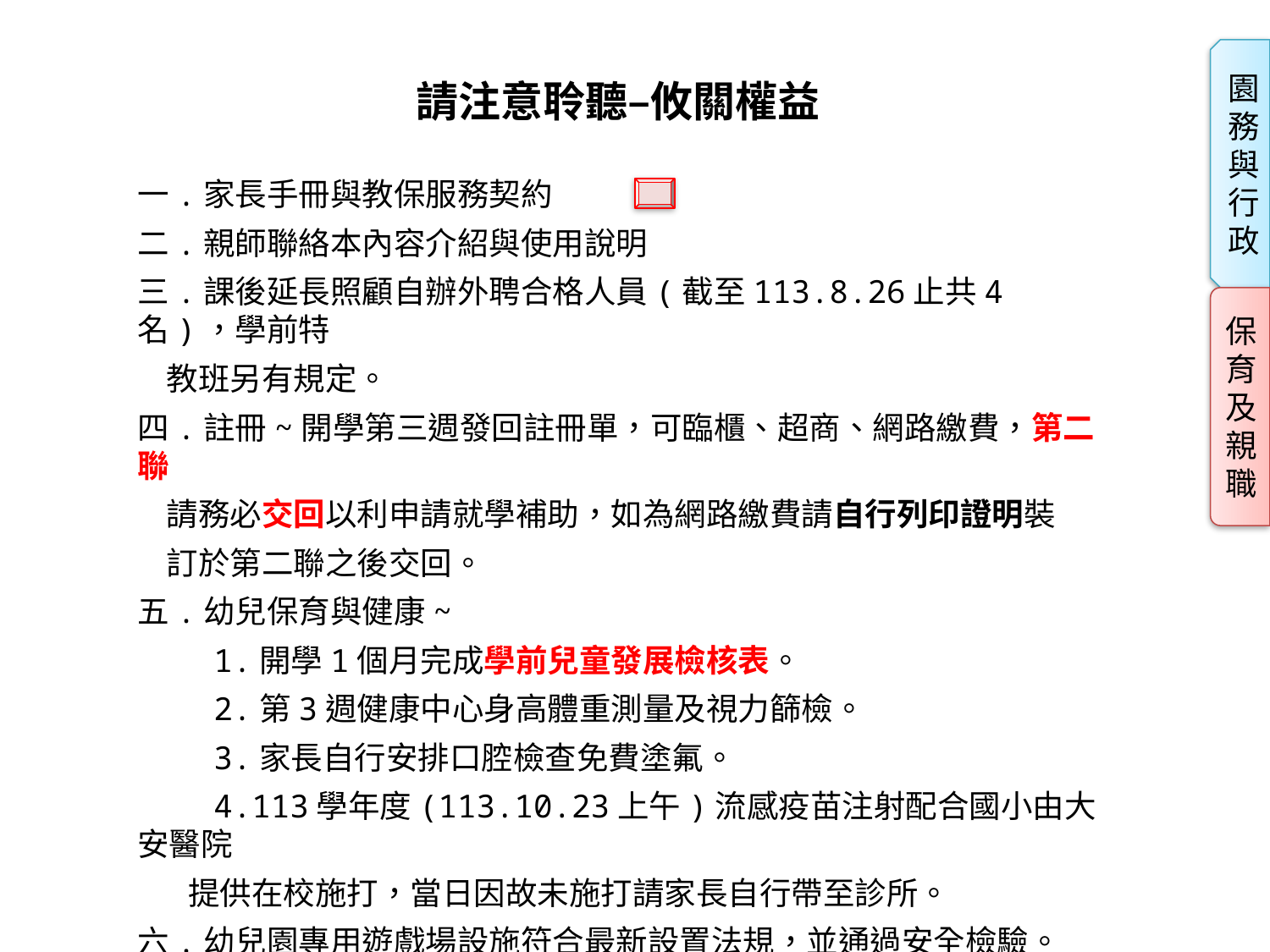

# 請注意聆聽‒攸關權益
園務與行政
一.家長手冊與教保服務契約
二.親師聯絡本內容介紹與使用說明
三.課後延長照顧自辦外聘合格人員(截至113.8.26止共4名)，學前特
   教班另有規定。
四.註冊~開學第三週發回註冊單，可臨櫃、超商、網路繳費，第二聯
   請務必交回以利申請就學補助，如為網路繳費請自行列印證明裝
   訂於第二聯之後交回。
五.幼兒保育與健康~
    1.開學1個月完成學前兒童發展檢核表。
    2.第3週健康中心身高體重測量及視力篩檢。
    3.家長自行安排口腔檢查免費塗氟。
    4.113學年度(113.10.23上午)流感疫苗注射配合國小由大安醫院
      提供在校施打，當日因故未施打請家長自行帶至診所。
六.幼兒園專用遊戲場設施符合最新設置法規，並通過安全檢驗。

保育及親職